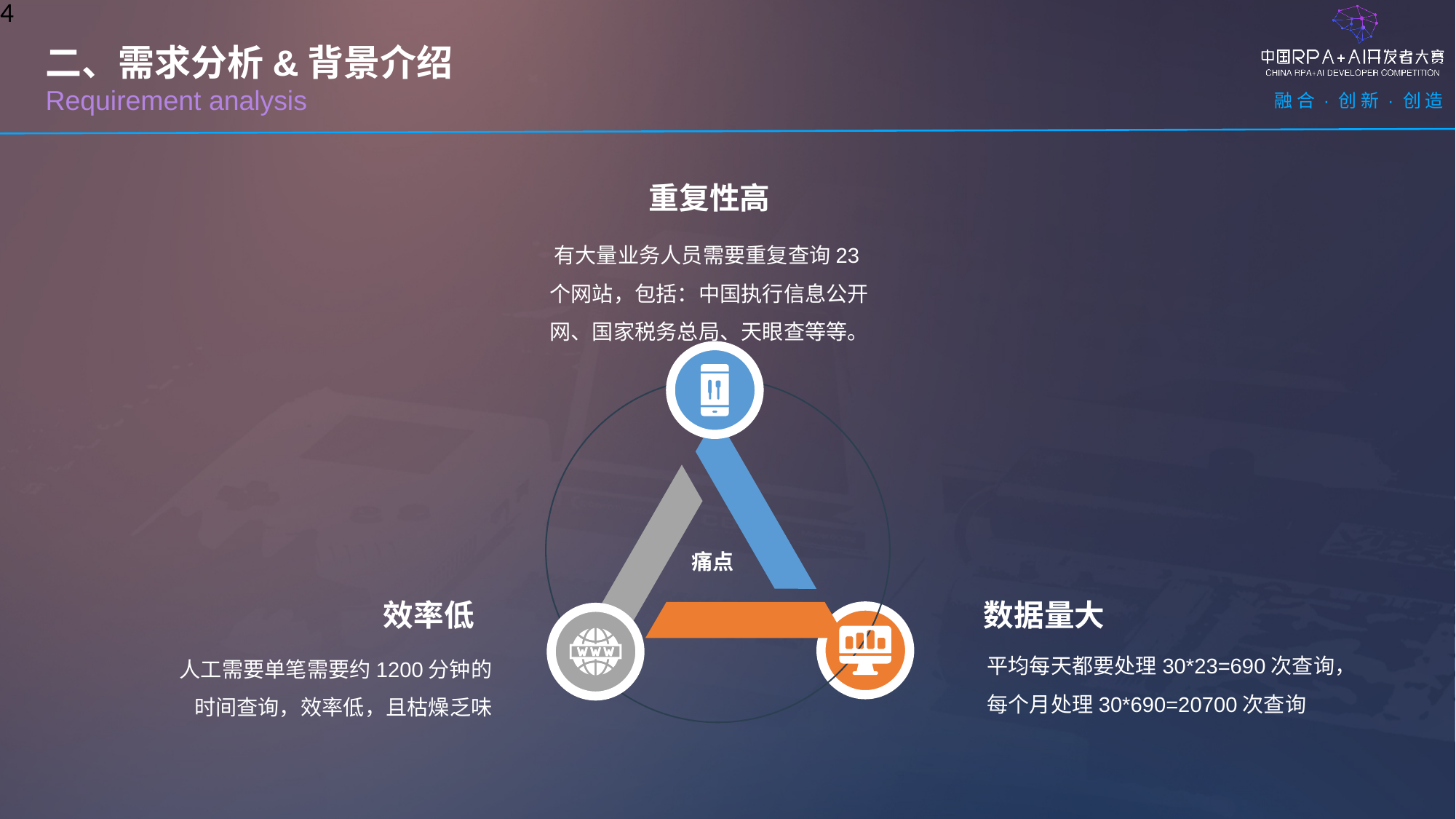

4
二、需求分析&背景介绍
Requirement analysis
重复性高
有大量业务人员需要重复查询23个网站，包括：中国执行信息公开网、国家税务总局、天眼查等等。

痛点

效率低
数据量大
平均每天都要处理30*23=690次查询，
每个月处理30*690=20700次查询
人工需要单笔需要约1200分钟的时间查询，效率低，且枯燥乏味